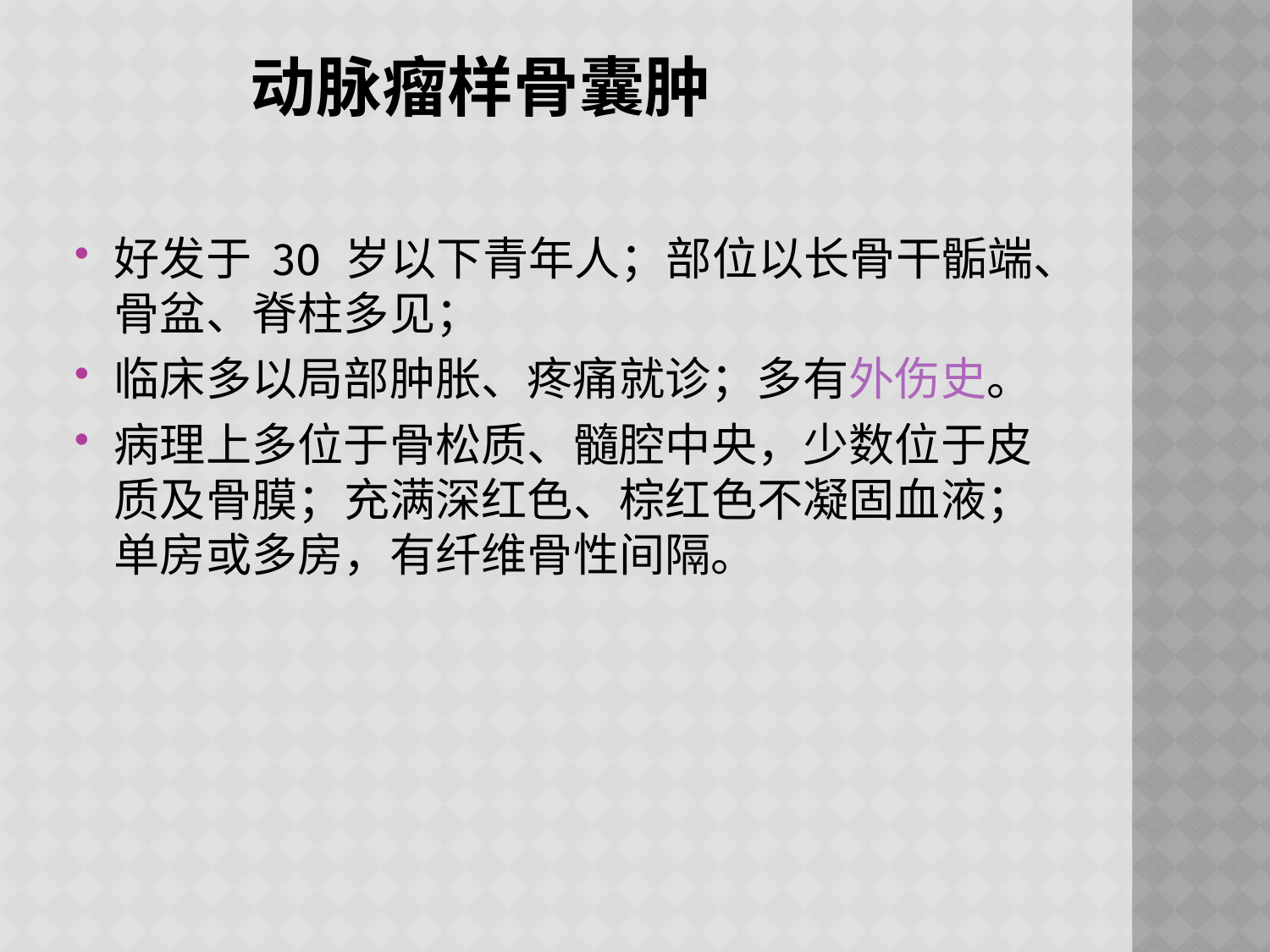

# 动脉瘤样骨囊肿
好发于 30 岁以下青年人；部位以长骨干骺端、骨盆、脊柱多见；
临床多以局部肿胀、疼痛就诊；多有外伤史。
病理上多位于骨松质、髓腔中央，少数位于皮质及骨膜；充满深红色、棕红色不凝固血液；单房或多房，有纤维骨性间隔。